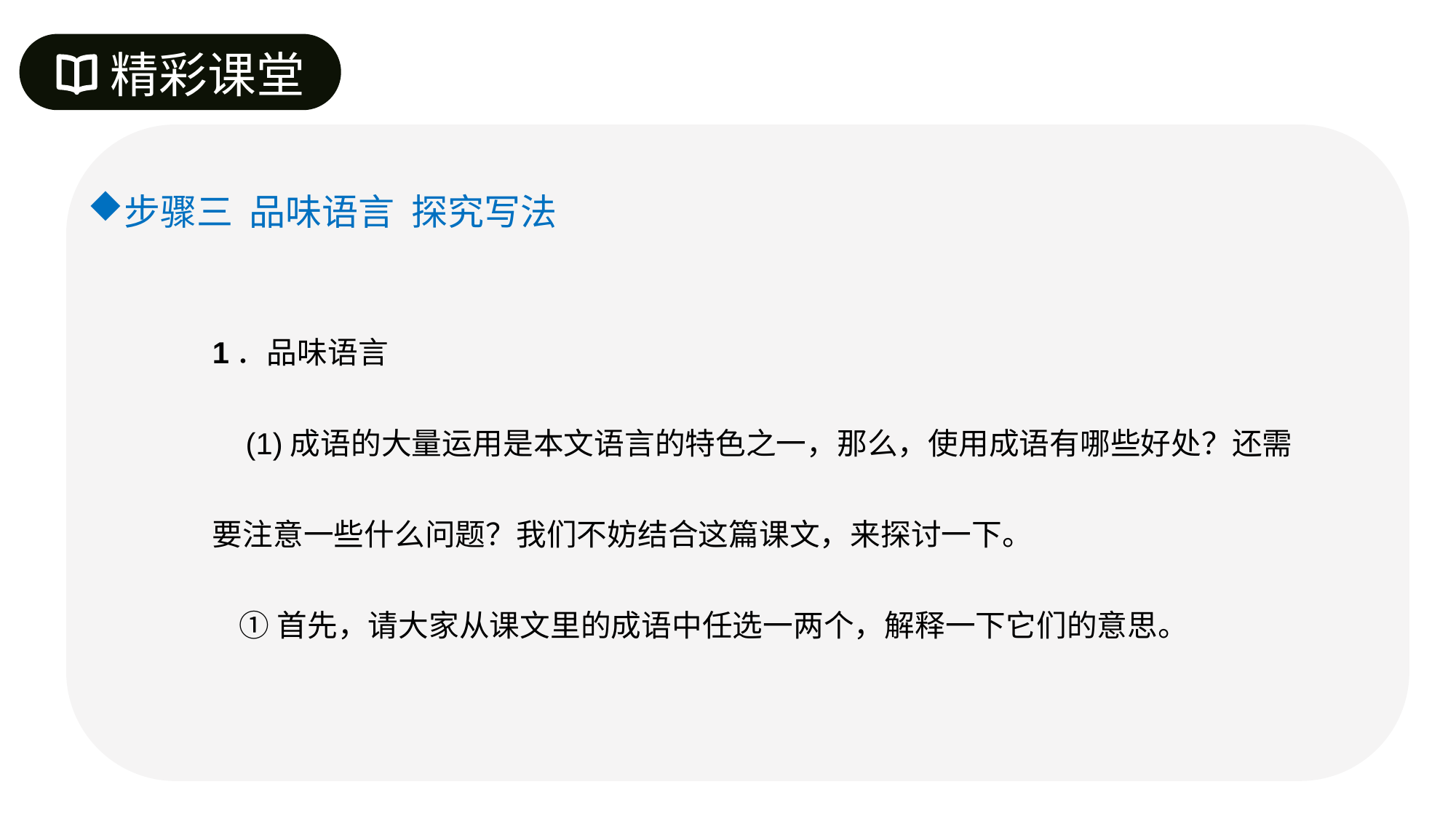

精彩课堂

步骤三  品味语言  探究写法
1．品味语言
    (1)成语的大量运用是本文语言的特色之一，那么，使用成语有哪些好处？还需要注意一些什么问题？我们不妨结合这篇课文，来探讨一下。
    ①首先，请大家从课文里的成语中任选一两个，解释一下它们的意思。